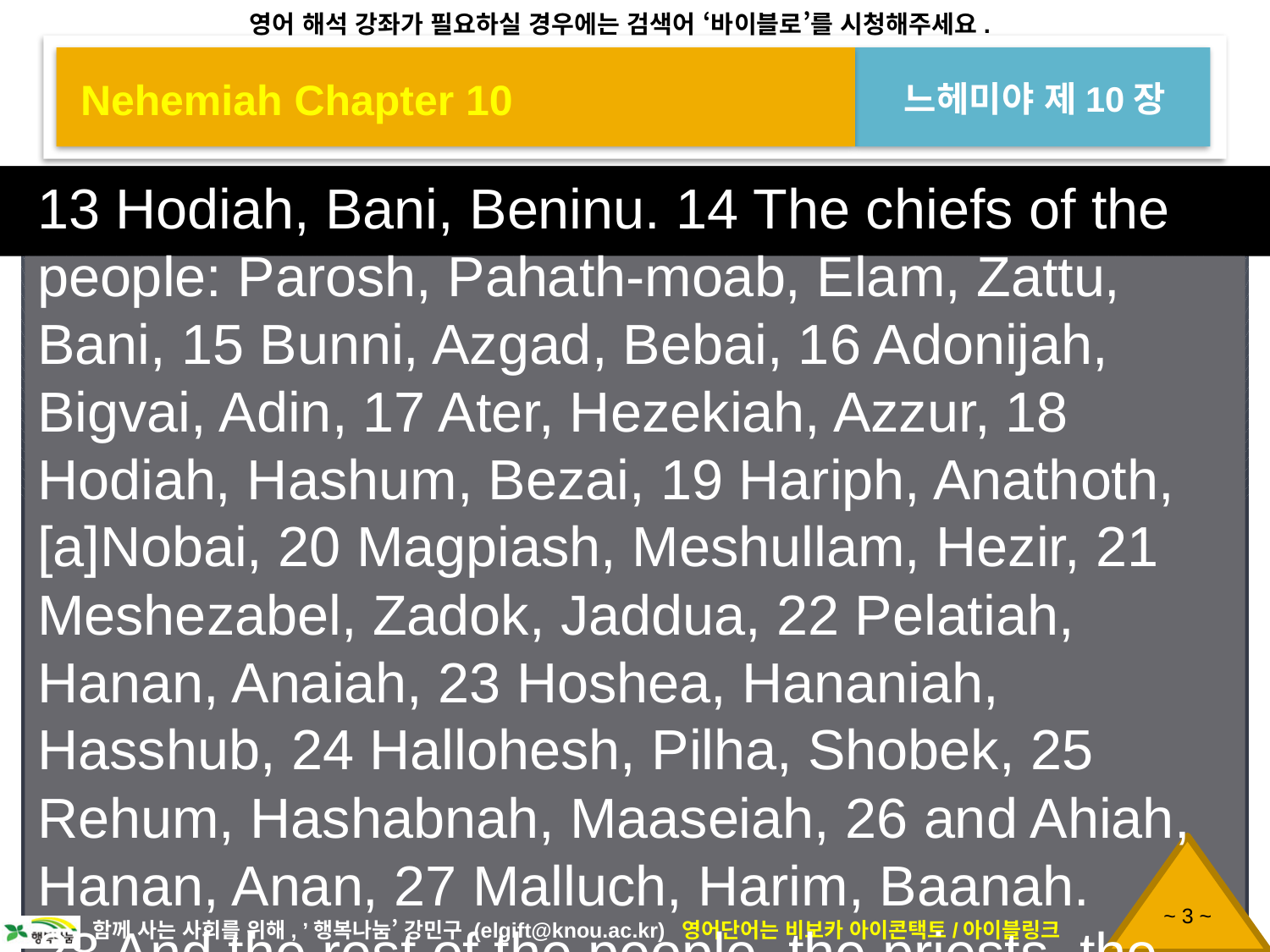

Nehemiah Chapter 10
느헤미야 제10장
13 Hodiah, Bani, Beninu. 14 The chiefs of the people: Parosh, Pahath-moab, Elam, Zattu, Bani, 15 Bunni, Azgad, Bebai, 16 Adonijah, Bigvai, Adin, 17 Ater, Hezekiah, Azzur, 18 Hodiah, Hashum, Bezai, 19 Hariph, Anathoth, [a]Nobai, 20 Magpiash, Meshullam, Hezir, 21 Meshezabel, Zadok, Jaddua, 22 Pelatiah, Hanan, Anaiah, 23 Hoshea, Hananiah, Hasshub, 24 Hallohesh, Pilha, Shobek, 25 Rehum, Hashabnah, Maaseiah, 26 and Ahiah, Hanan, Anan, 27 Malluch, Harim, Baanah.
28 And the rest of the people, the priests, the